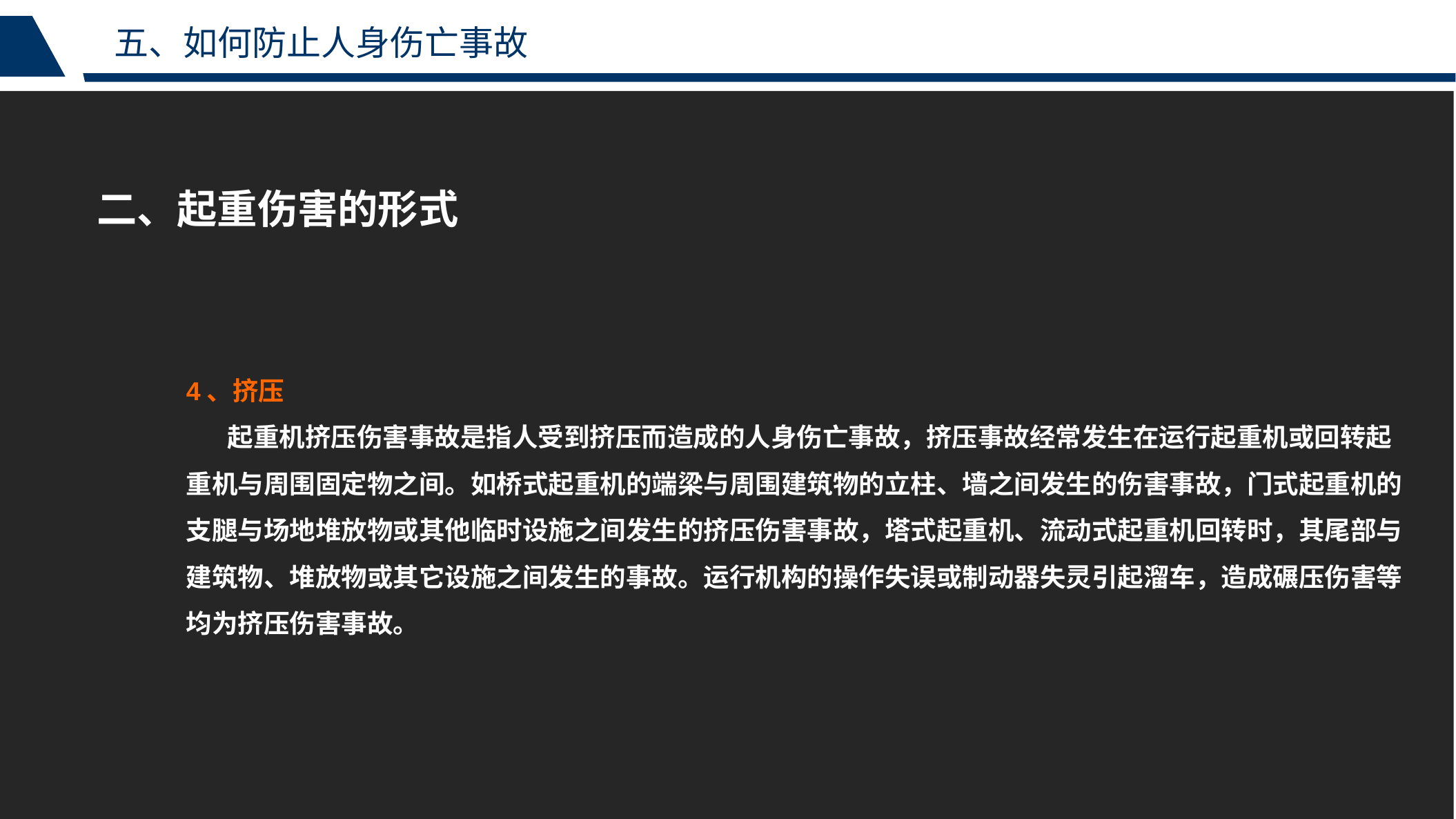

五、如何防止人身伤亡事故

二、起重伤害的形式
4、挤压
      起重机挤压伤害事故是指人受到挤压而造成的人身伤亡事故，挤压事故经常发生在运行起重机或回转起重机与周围固定物之间。如桥式起重机的端梁与周围建筑物的立柱、墙之间发生的伤害事故，门式起重机的支腿与场地堆放物或其他临时设施之间发生的挤压伤害事故，塔式起重机、流动式起重机回转时，其尾部与建筑物、堆放物或其它设施之间发生的事故。运行机构的操作失误或制动器失灵引起溜车，造成碾压伤害等均为挤压伤害事故。